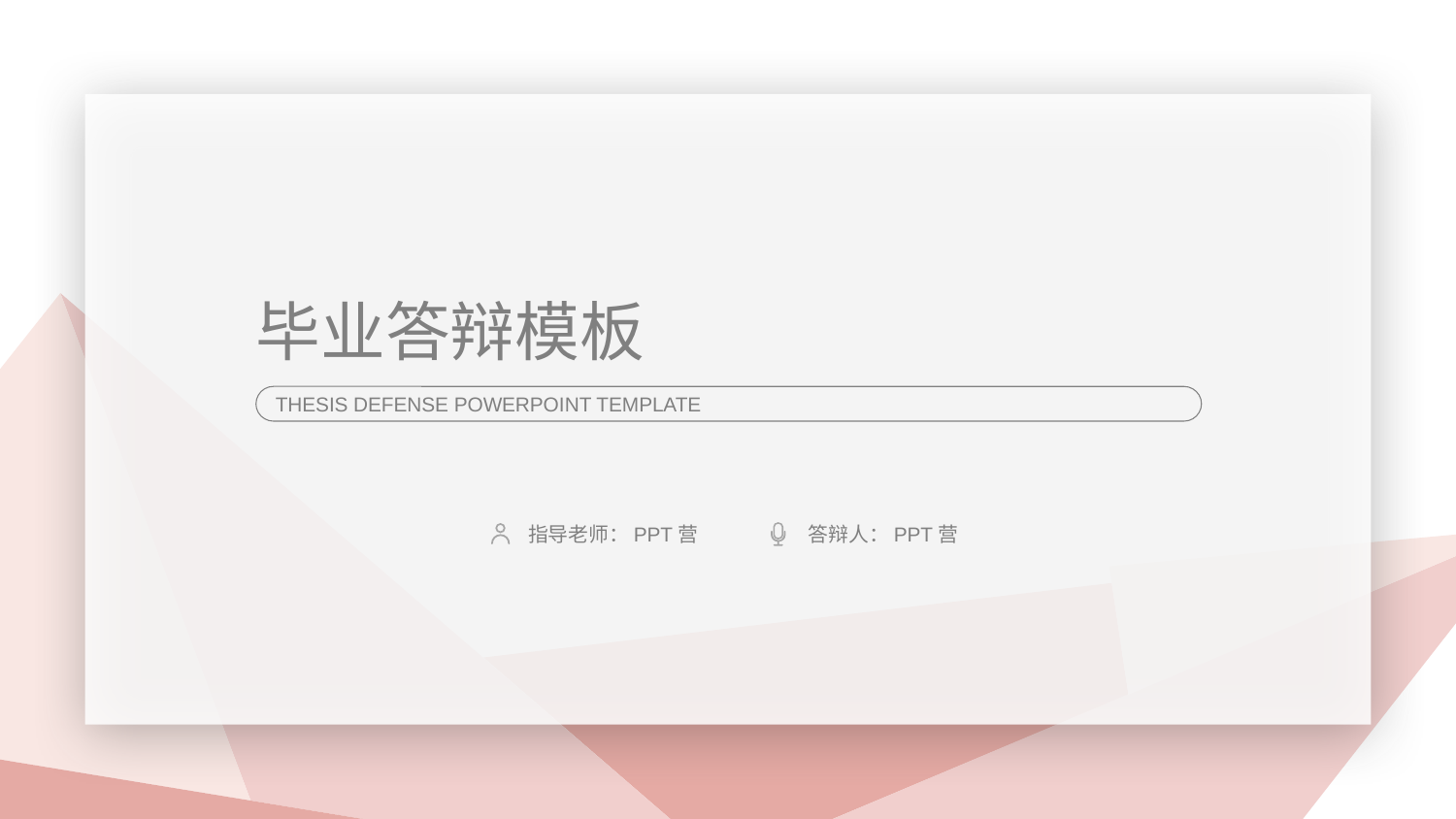

毕业答辩模板

THESIS DEFENSE POWERPOINT TEMPLATE
指导老师：PPT营
答辩人：PPT营